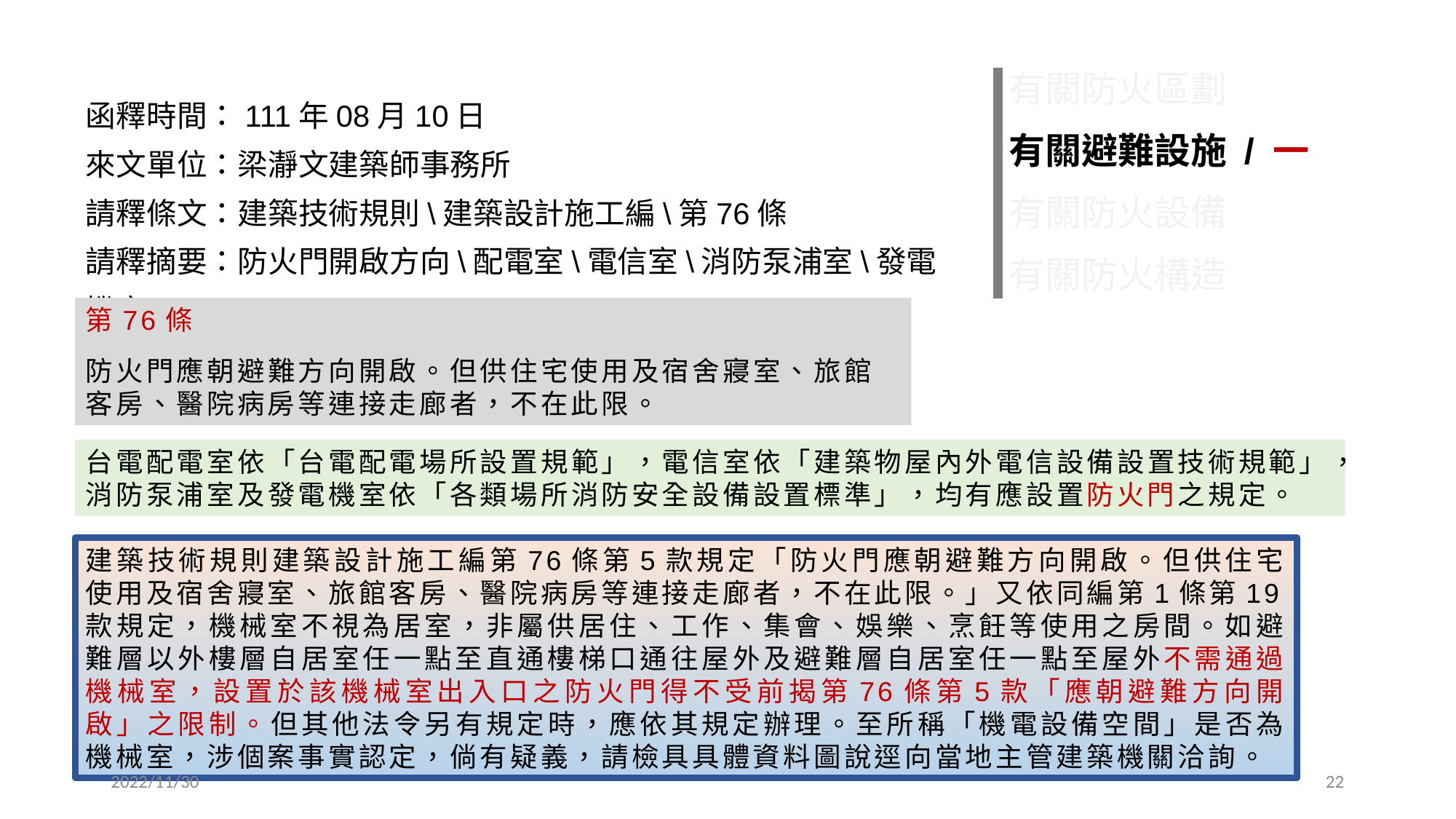

有關防火區劃
有關避難設施 / 一
有關防火設備
有關防火構造

函釋時間：111年08月10日
來文單位：梁瀞文建築師事務所
請釋條文：建築技術規則\建築設計施工編\第76條
請釋摘要：防火門開啟方向\配電室\電信室\消防泵浦室\發電機室
第76條
防火門應朝避難方向開啟。但供住宅使用及宿舍寢室、旅館客房、醫院病房等連接走廊者，不在此限。
台電配電室依「台電配電場所設置規範」，電信室依「建築物屋內外電信設備設置技術規範」，消防泵浦室及發電機室依「各類場所消防安全設備設置標準」，均有應設置防火門之規定。
建築技術規則建築設計施工編第76條第5款規定「防火門應朝避難方向開啟。但供住宅使用及宿舍寢室、旅館客房、醫院病房等連接走廊者，不在此限。」又依同編第1條第19款規定，機械室不視為居室，非屬供居住、工作、集會、娛樂、烹飪等使用之房間。如避難層以外樓層自居室任一點至直通樓梯口通往屋外及避難層自居室任一點至屋外不需通過機械室，設置於該機械室出入口之防火門得不受前揭第76條第5款「應朝避難方向開啟」之限制。但其他法令另有規定時，應依其規定辦理。至所稱「機電設備空間」是否為機械室，涉個案事實認定，倘有疑義，請檢具具體資料圖說逕向當地主管建築機關洽詢。
2022/11/30
22